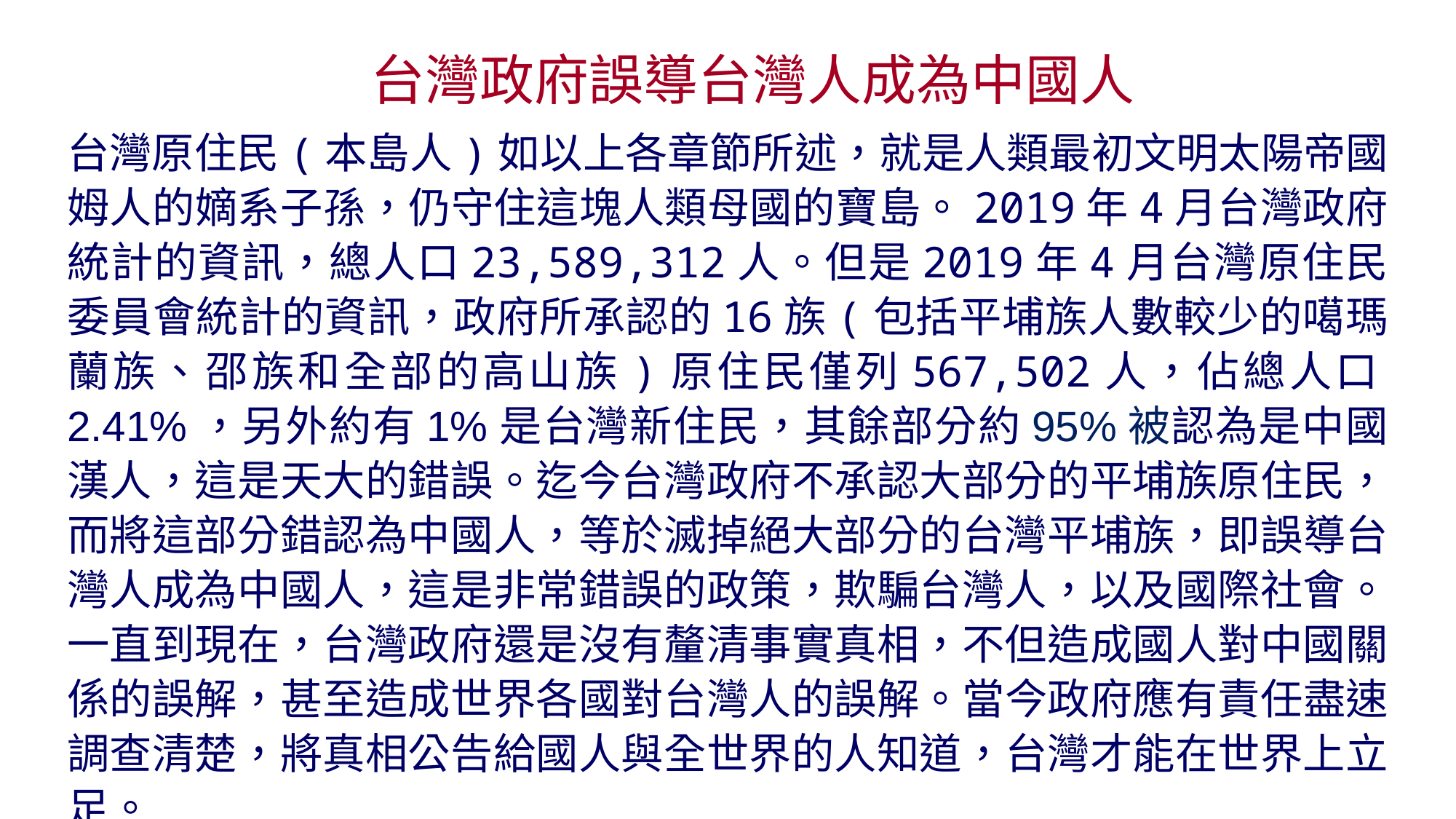

台灣政府誤導台灣人成為中國人
台灣原住民(本島人)如以上各章節所述，就是人類最初文明太陽帝國姆人的嫡系子孫，仍守住這塊人類母國的寶島。2019年4月台灣政府統計的資訊，總人口23,589,312人。但是2019年4月台灣原住民委員會統計的資訊，政府所承認的16族(包括平埔族人數較少的噶瑪蘭族、邵族和全部的高山族)原住民僅列567,502人，佔總人口2.41%，另外約有1%是台灣新住民，其餘部分約95%被認為是中國漢人，這是天大的錯誤。迄今台灣政府不承認大部分的平埔族原住民，而將這部分錯認為中國人，等於滅掉絕大部分的台灣平埔族，即誤導台灣人成為中國人，這是非常錯誤的政策，欺騙台灣人，以及國際社會。一直到現在，台灣政府還是沒有釐清事實真相，不但造成國人對中國關係的誤解，甚至造成世界各國對台灣人的誤解。當今政府應有責任盡速調查清楚，將真相公告給國人與全世界的人知道，台灣才能在世界上立足。